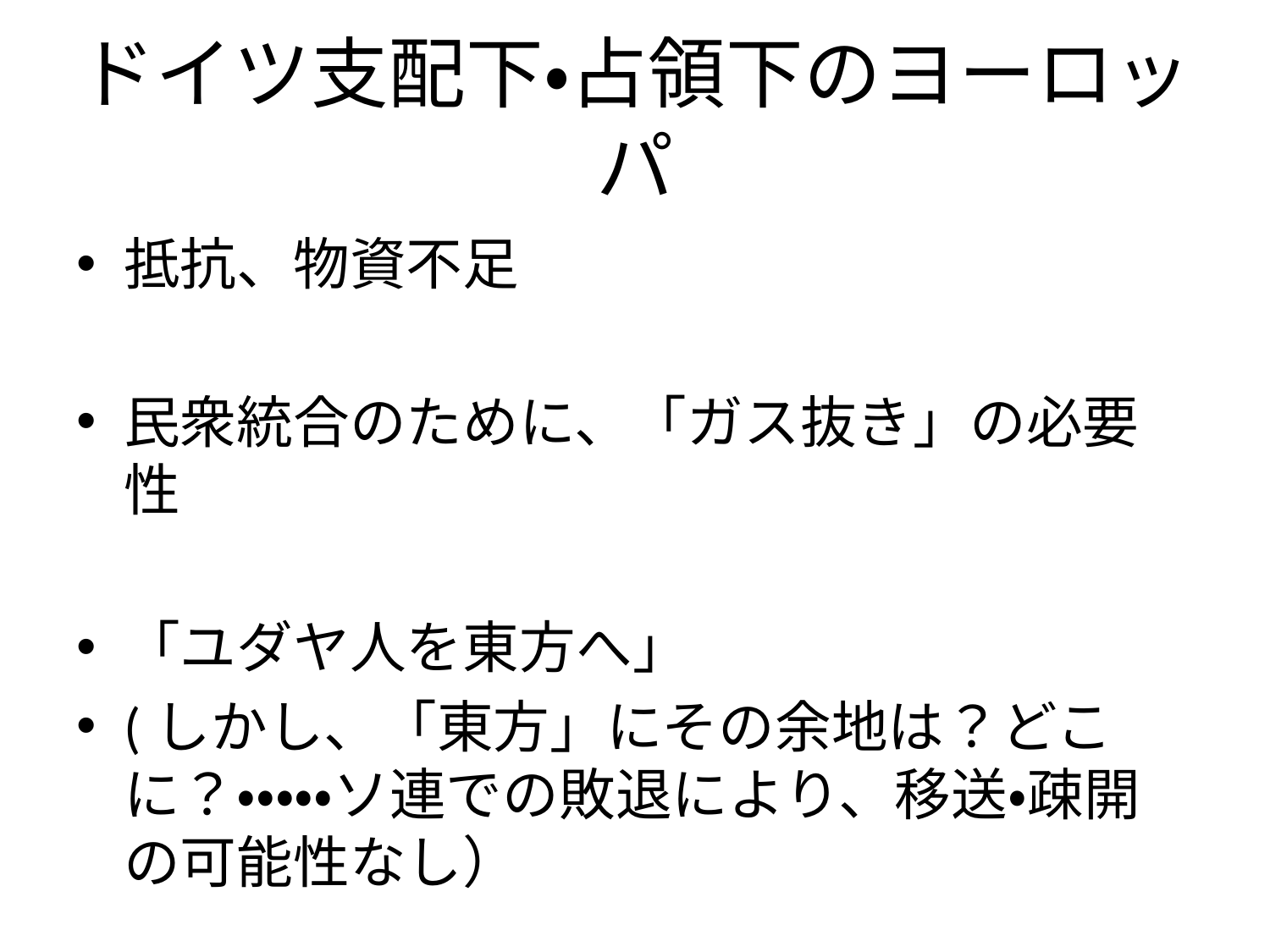

# ドイツ支配下・占領下のヨーロッパ
抵抗、物資不足

民衆統合のために、「ガス抜き」の必要性

「ユダヤ人を東方へ」
(しかし、「東方」にその余地は？どこに？・・・・・ソ連での敗退により、移送・疎開の可能性なし）